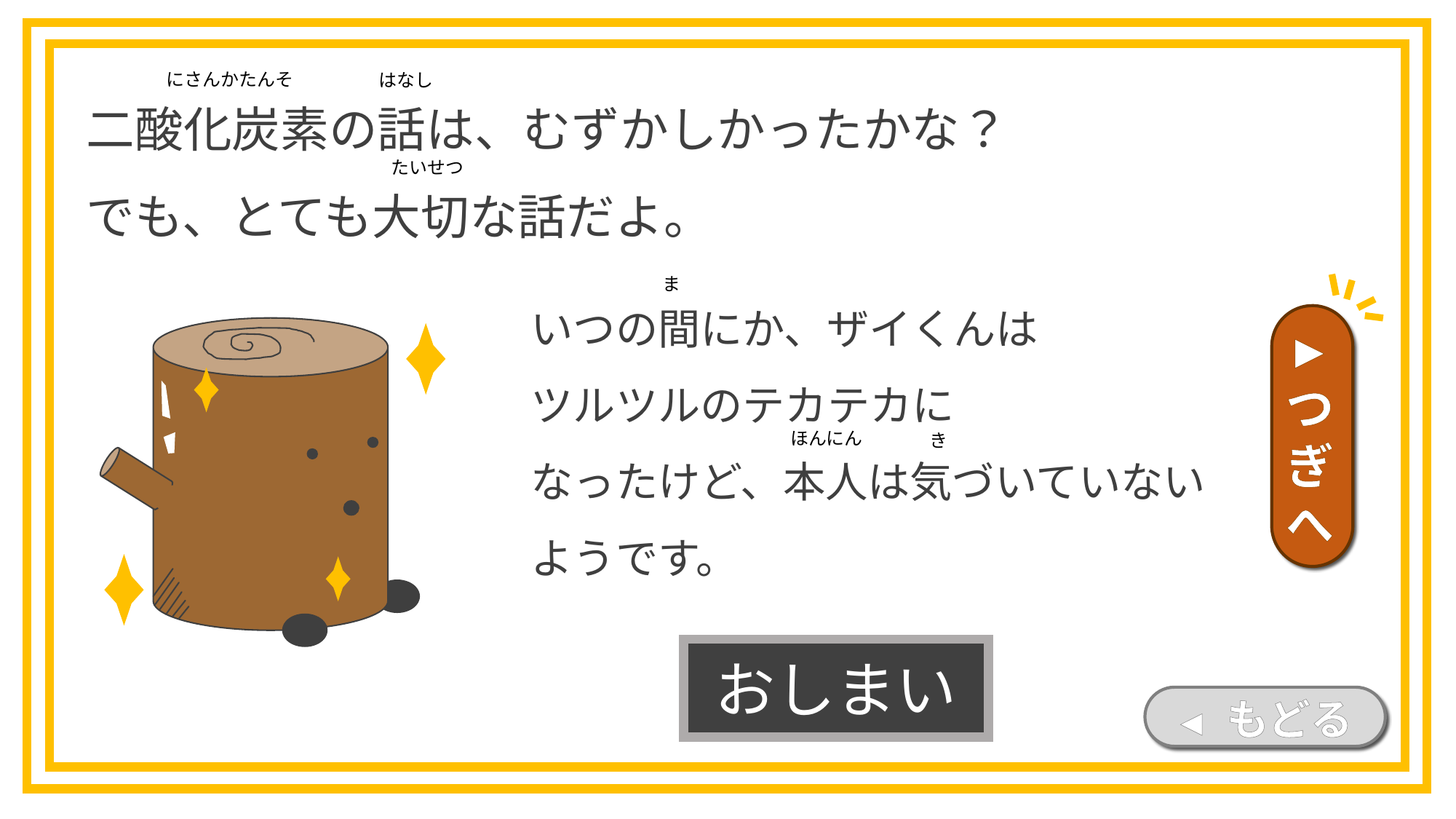

にさんかたんそ
はなし
二酸化炭素の話は、むずかしかったかな？
でも、とても大切な話だよ。

たいせつ
ま
いつの間にか、ザイくんは
ツルツルのテカテカに
なったけど、本人は気づいていないようです。
►つぎへ

ほんにん
き

おしまい
◄ もどる